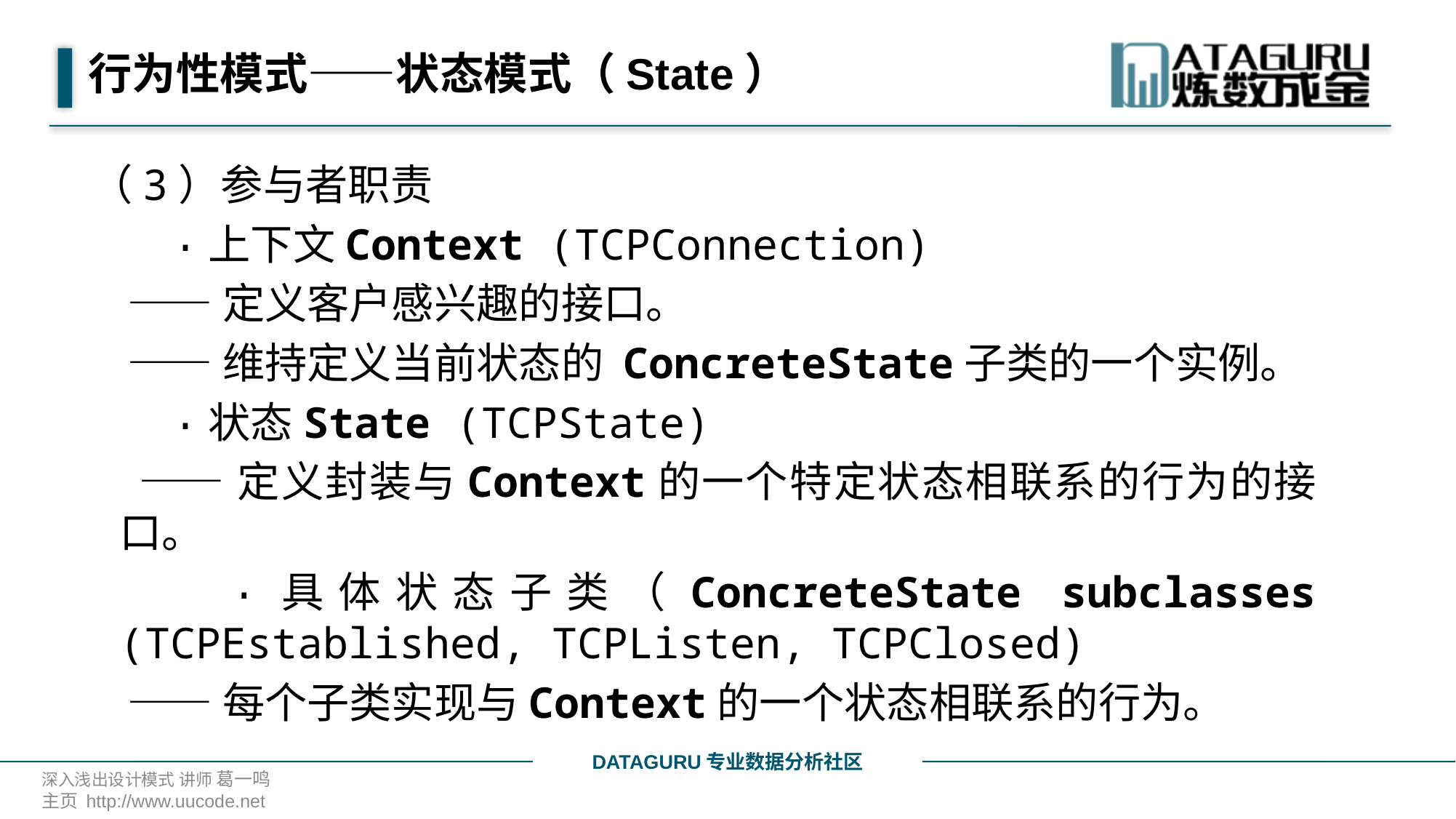

# 行为性模式——状态模式（State）
 （3）参与者职责
    ·上下文Context (TCPConnection)
      ——定义客户感兴趣的接口。
      ——维持定义当前状态的 ConcreteState子类的一个实例。
    ·状态State (TCPState)
      ——定义封装与Context的一个特定状态相联系的行为的接口。
    ·具体状态子类（ConcreteState subclasses (TCPEstablished, TCPListen, TCPClosed)
      ——每个子类实现与Context的一个状态相联系的行为。